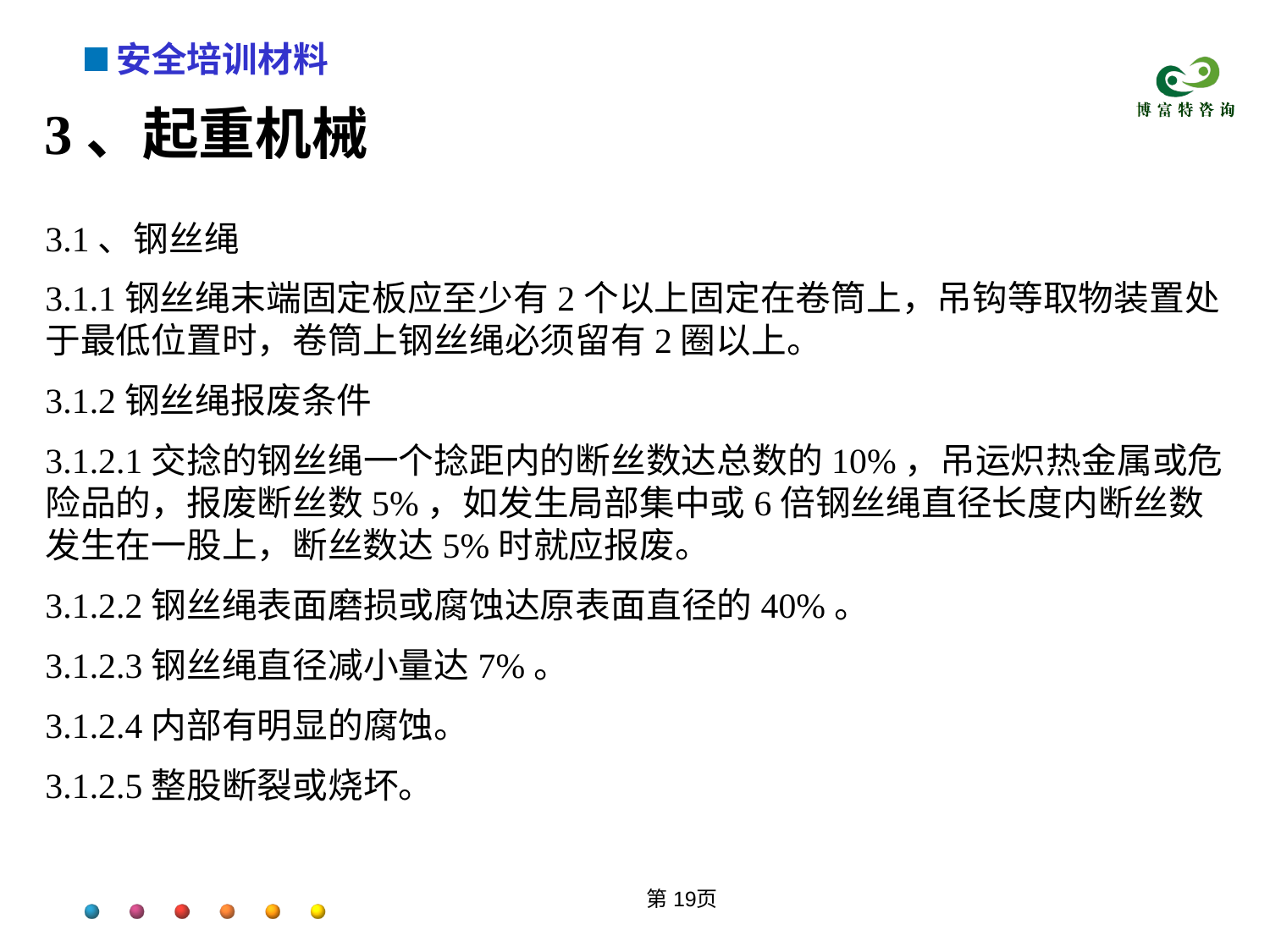

3、起重机械
3.1、钢丝绳
3.1.1钢丝绳末端固定板应至少有2个以上固定在卷筒上，吊钩等取物装置处于最低位置时，卷筒上钢丝绳必须留有2圈以上。
3.1.2钢丝绳报废条件
3.1.2.1交捻的钢丝绳一个捻距内的断丝数达总数的10%，吊运炽热金属或危险品的，报废断丝数5%，如发生局部集中或6倍钢丝绳直径长度内断丝数发生在一股上，断丝数达5%时就应报废。
3.1.2.2钢丝绳表面磨损或腐蚀达原表面直径的40%。
3.1.2.3钢丝绳直径减小量达7%。
3.1.2.4内部有明显的腐蚀。
3.1.2.5整股断裂或烧坏。